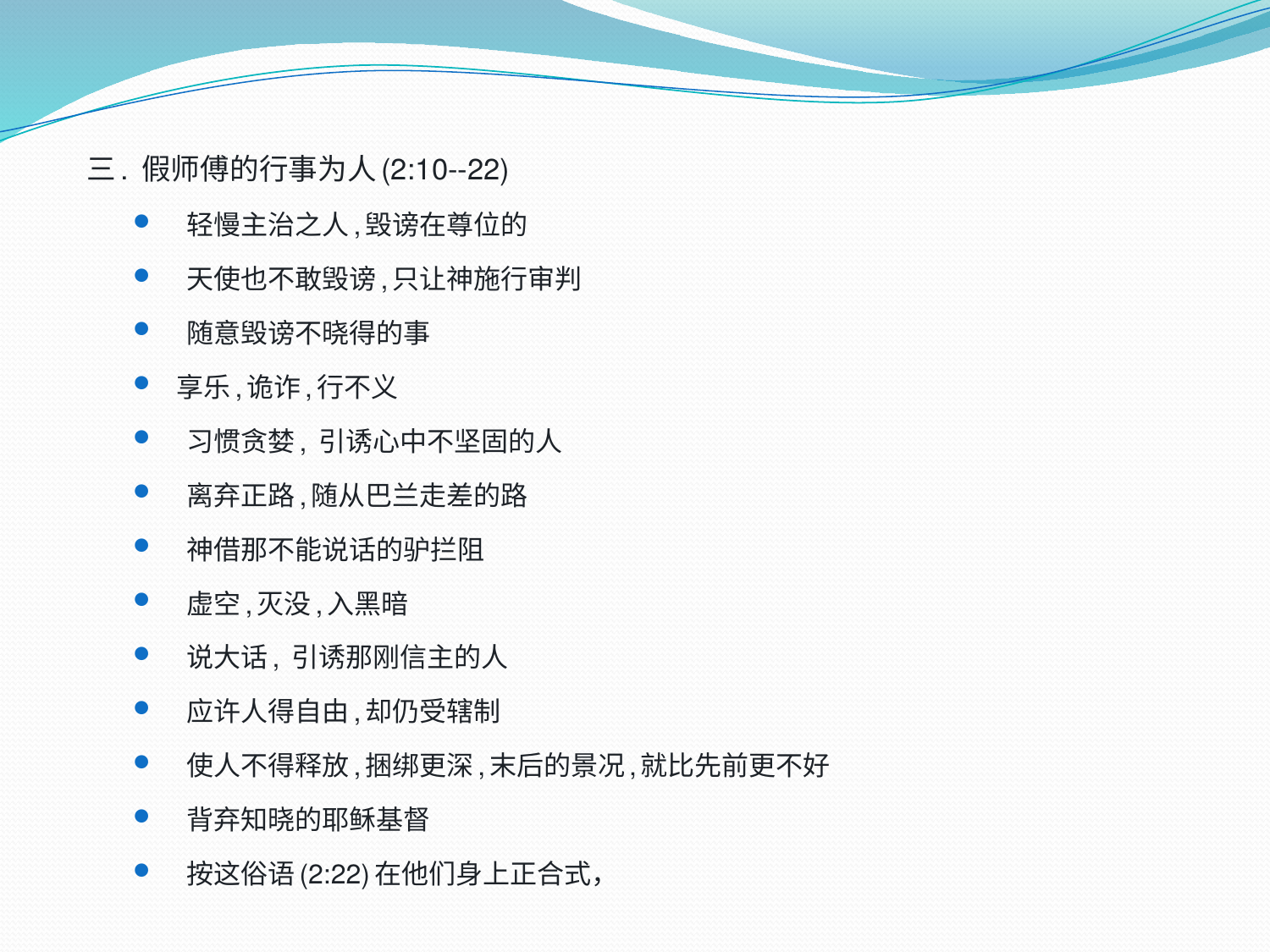

三. 假师傅的行事为人(2:10--22)
 轻慢主治之人,毁谤在尊位的
 天使也不敢毁谤,只让神施行审判
 随意毁谤不晓得的事
享乐,诡诈,行不义
 习惯贪婪, 引诱心中不坚固的人
 离弃正路,随从巴兰走差的路
 神借那不能说话的驴拦阻
 虚空,灭没,入黑暗
 说大话, 引诱那刚信主的人
 应许人得自由,却仍受辖制
 使人不得释放,捆绑更深,末后的景况,就比先前更不好
 背弃知晓的耶稣基督
 按这俗语(2:22)在他们身上正合式，